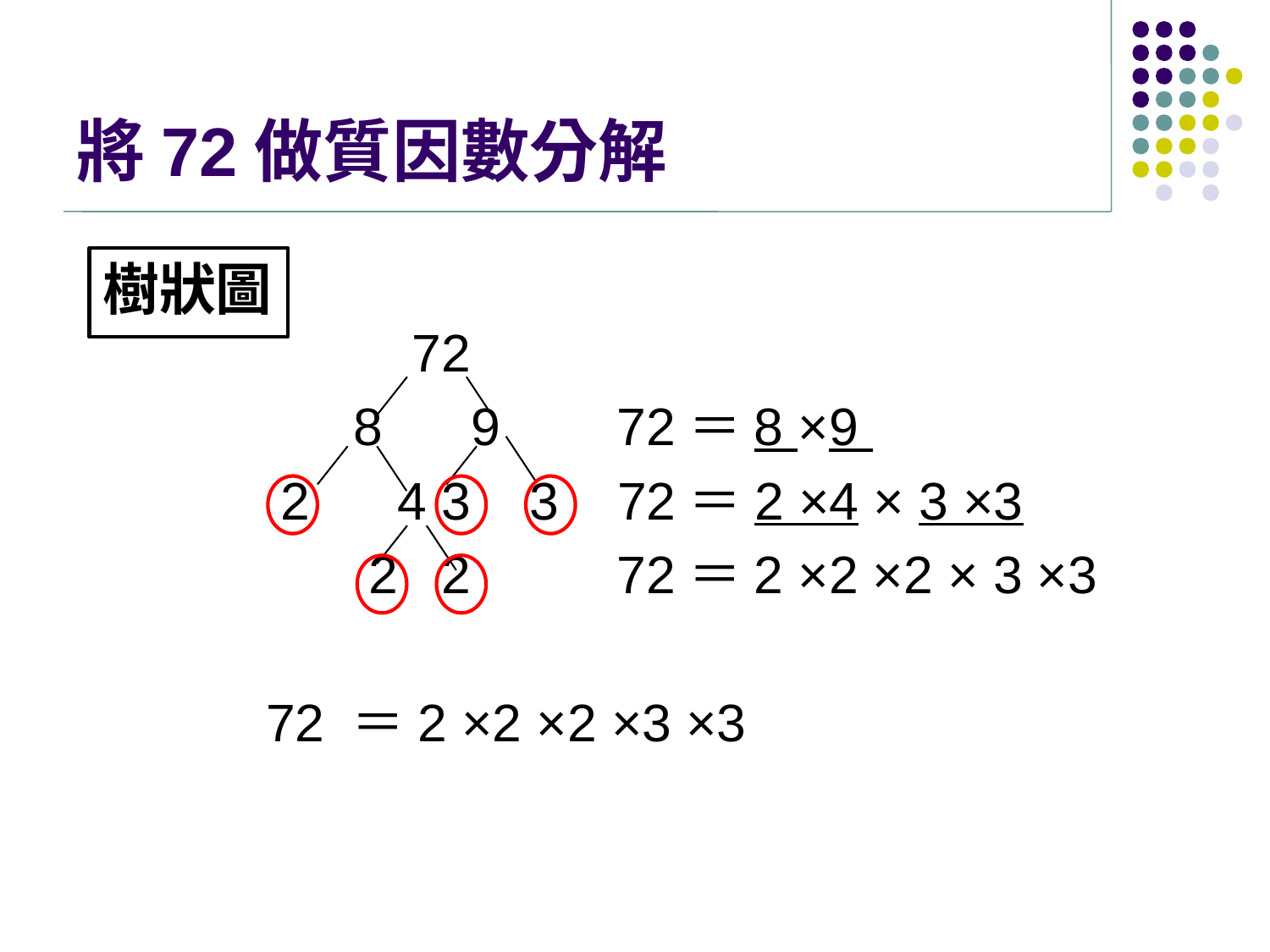

# 將72做質因數分解

                       72
                   8      9        72＝8 ×9
              2      4 3    3    72＝2 ×4 × 3 ×3
                    2   2          72＝2 ×2 ×2 × 3 ×3

             72 ＝2 ×2 ×2 ×3 ×3
樹狀圖